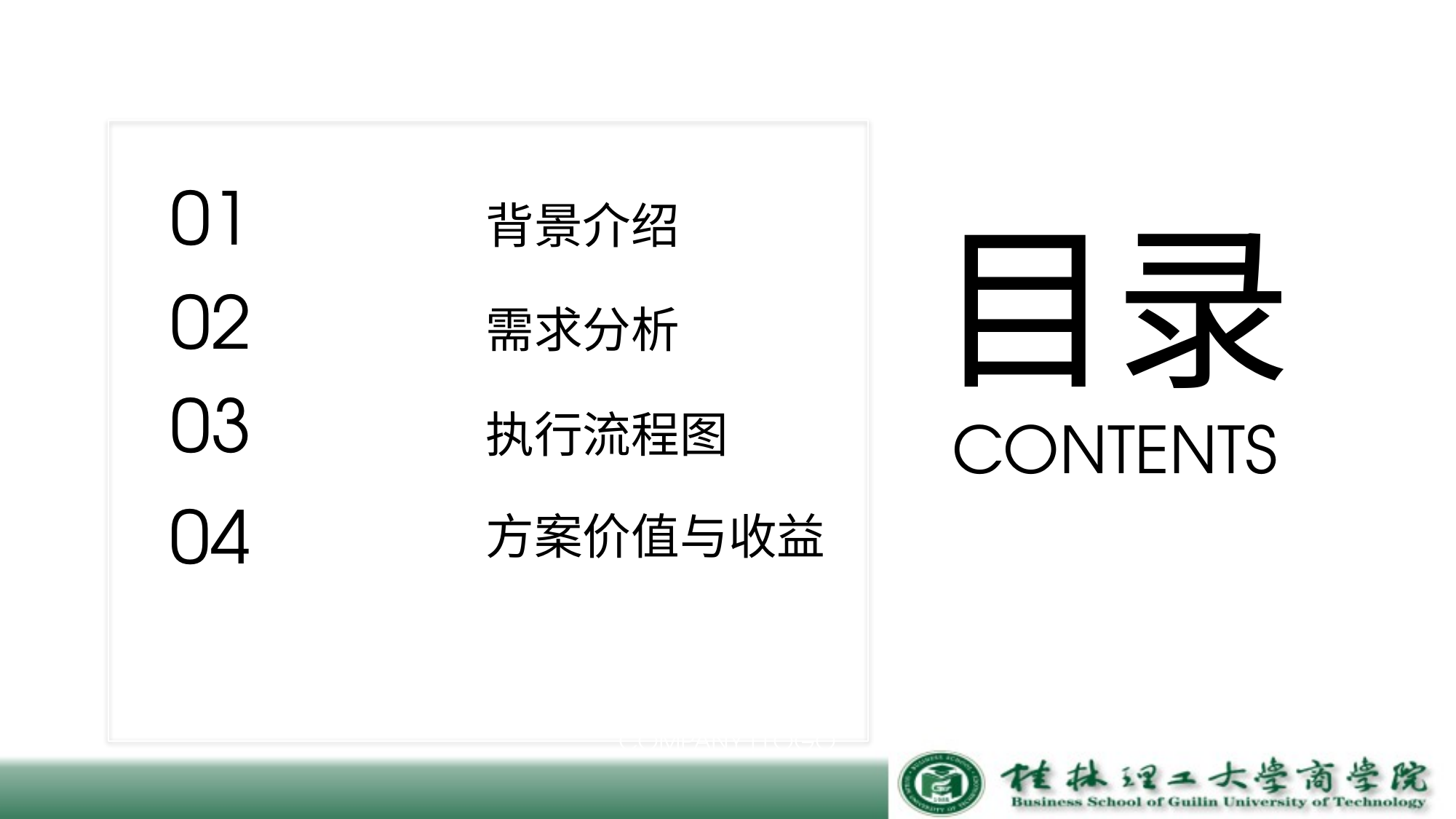

01
PART ONE
背景介绍
目录
CONTENTS
02
PART TWO
需求分析
03
PART THREE
执行流程图

PART FOUR
04
方案价值与收益
COMPANY | LOGO